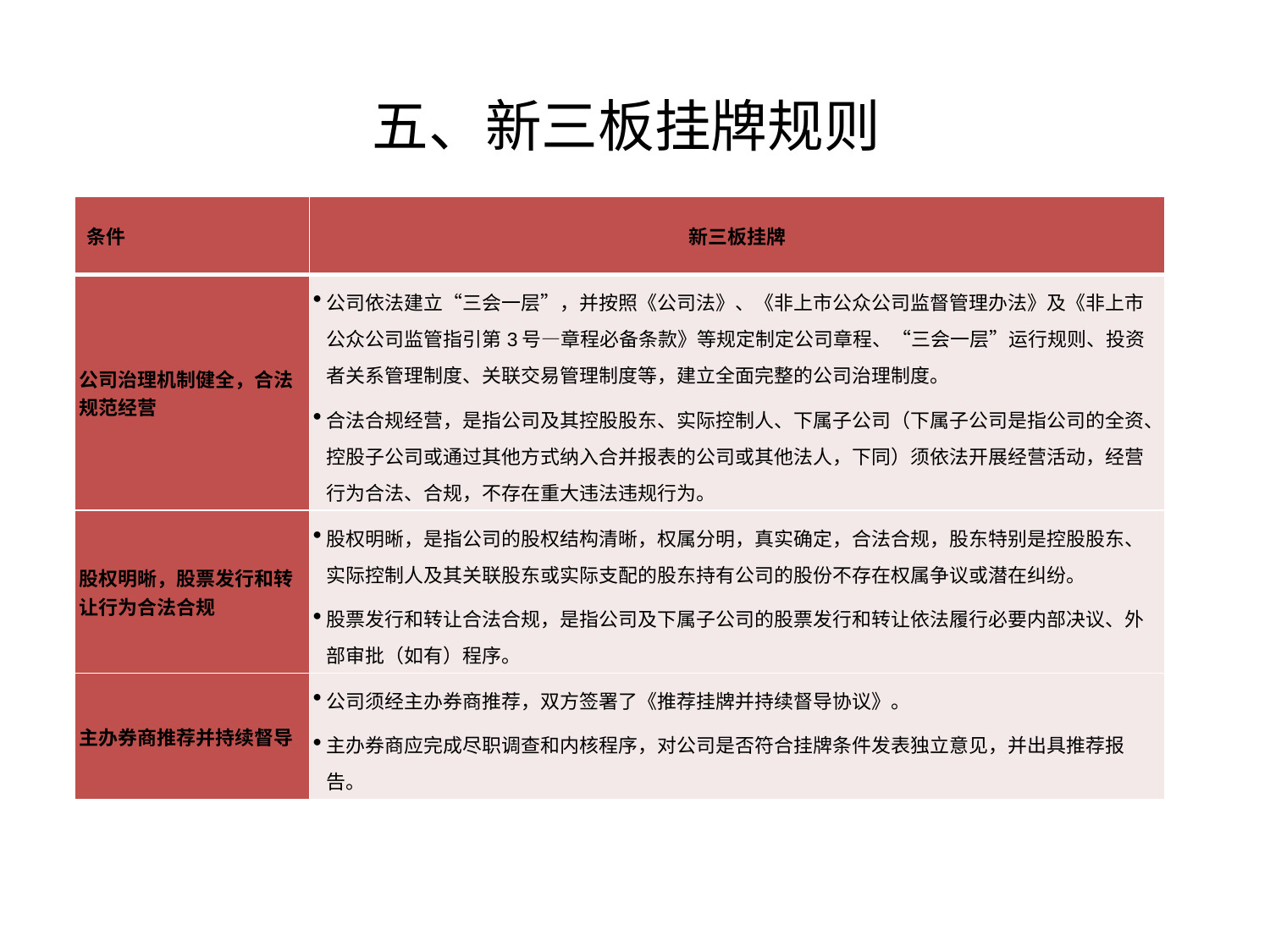

五、新三板挂牌规则
| 条件 | 新三板挂牌 |
| --- | --- |
| 公司治理机制健全，合法规范经营 | 公司依法建立“三会一层”，并按照《公司法》、《非上市公众公司监督管理办法》及《非上市公众公司监管指引第3号—章程必备条款》等规定制定公司章程、“三会一层”运行规则、投资者关系管理制度、关联交易管理制度等，建立全面完整的公司治理制度。 合法合规经营，是指公司及其控股股东、实际控制人、下属子公司（下属子公司是指公司的全资、控股子公司或通过其他方式纳入合并报表的公司或其他法人，下同）须依法开展经营活动，经营行为合法、合规，不存在重大违法违规行为。 |
| 股权明晰，股票发行和转让行为合法合规 | 股权明晰，是指公司的股权结构清晰，权属分明，真实确定，合法合规，股东特别是控股股东、实际控制人及其关联股东或实际支配的股东持有公司的股份不存在权属争议或潜在纠纷。 股票发行和转让合法合规，是指公司及下属子公司的股票发行和转让依法履行必要内部决议、外部审批（如有）程序。 |
| 主办券商推荐并持续督导 | 公司须经主办券商推荐，双方签署了《推荐挂牌并持续督导协议》。 主办券商应完成尽职调查和内核程序，对公司是否符合挂牌条件发表独立意见，并出具推荐报告。 |